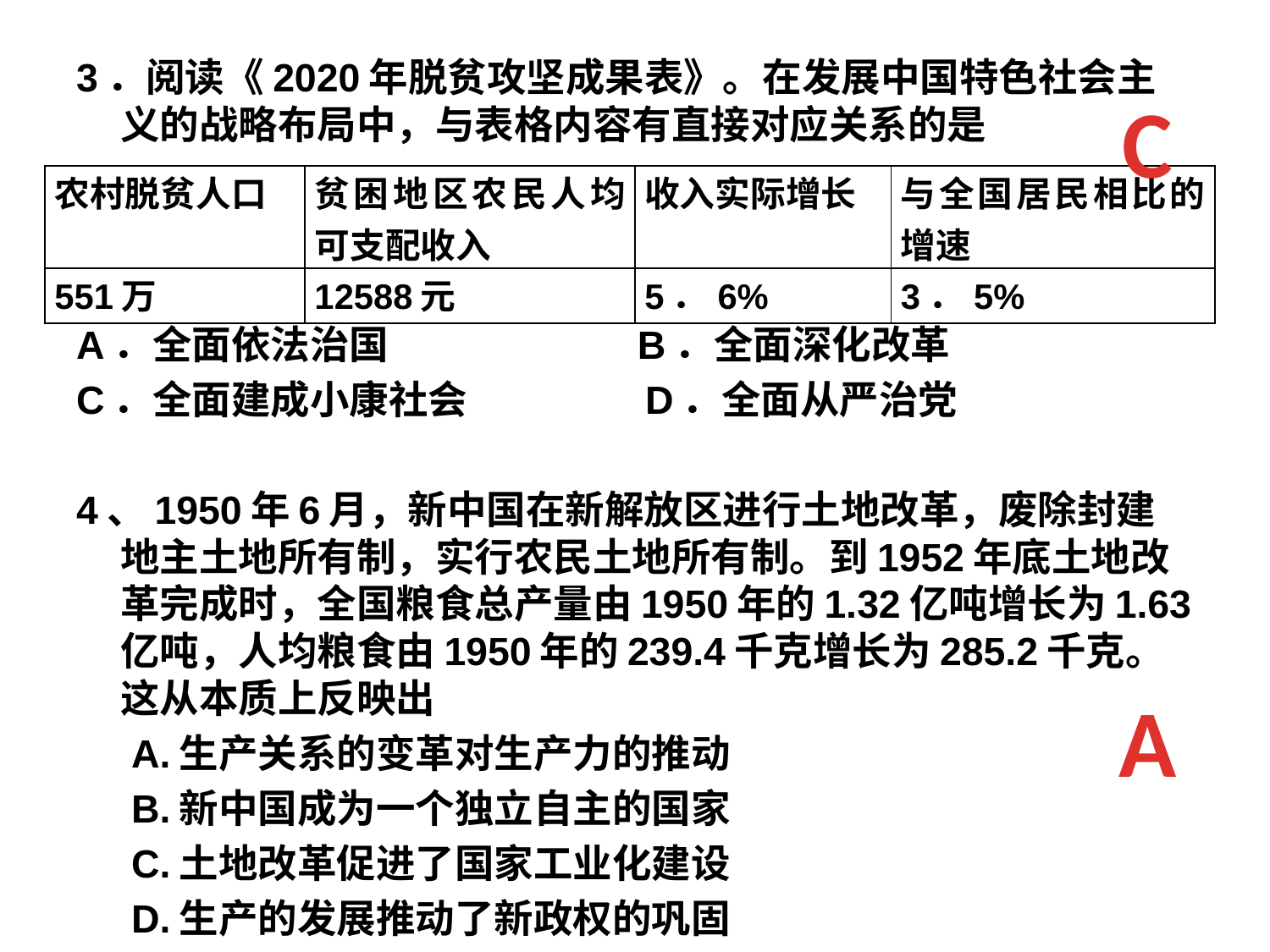

3．阅读《2020年脱贫攻坚成果表》。在发展中国特色社会主义的战略布局中，与表格内容有直接对应关系的是

A．全面依法治国                           B．全面深化改革
C．全面建成小康社会                   D．全面从严治党

4、1950年6月，新中国在新解放区进行土地改革，废除封建地主土地所有制，实行农民土地所有制。到1952年底土地改革完成时，全国粮食总产量由1950年的1.32亿吨增长为1.63亿吨，人均粮食由1950年的239.4千克增长为285.2千克。这从本质上反映出
     A.生产关系的变革对生产力的推动
     B.新中国成为一个独立自主的国家
     C.土地改革促进了国家工业化建设
     D.生产的发展推动了新政权的巩固
C
| 农村脱贫人口 | 贫困地区农民人均可支配收入 | 收入实际增长 | 与全国居民相比的增速 |
| --- | --- | --- | --- |
| 551万 | 12588元 | 5．6% | 3．5% |
A